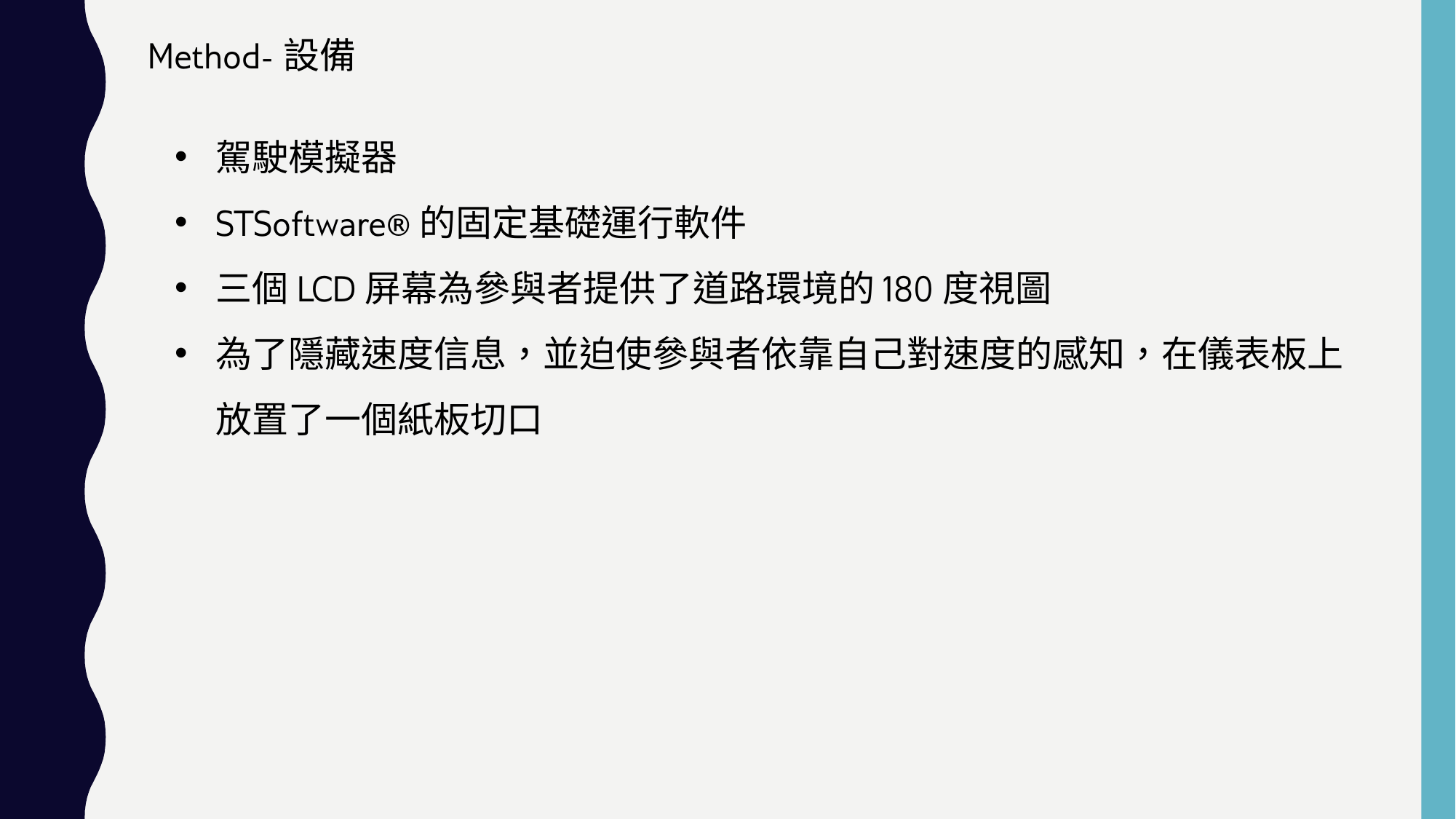

Method-設備
駕駛模擬器
STSoftware®的固定基礎運行軟件
三個LCD屏幕為參與者提供了道路環境的180度視圖
為了隱藏速度信息，並迫使參與者依靠自己對速度的感知，在儀表板上放置了一個紙板切口